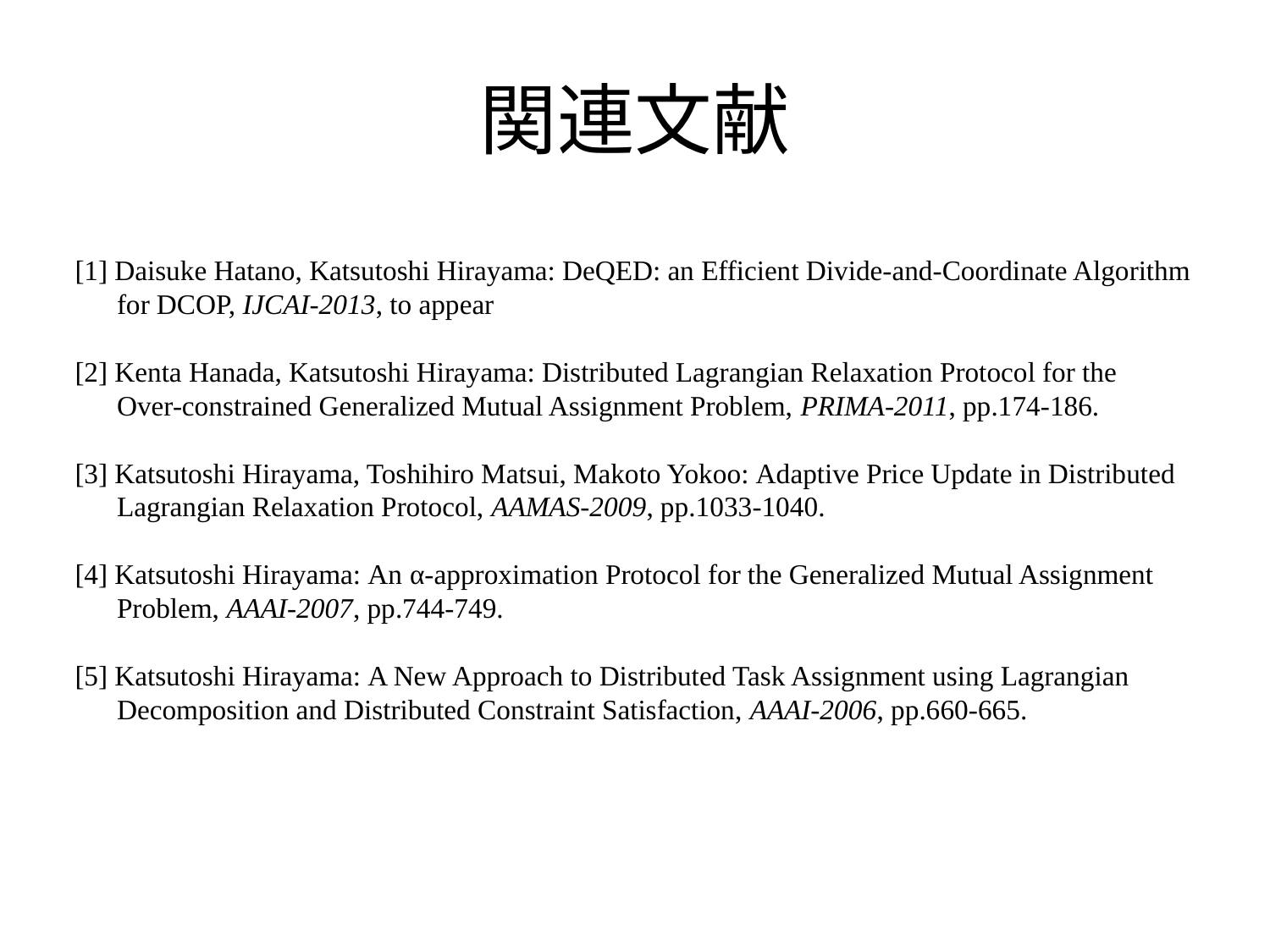

# 関連文献
[1] Daisuke Hatano, Katsutoshi Hirayama: DeQED: an Efficient Divide-and-Coordinate Algorithm
      for DCOP, IJCAI-2013, to appear

[2] Kenta Hanada, Katsutoshi Hirayama: Distributed Lagrangian Relaxation Protocol for the
      Over-constrained Generalized Mutual Assignment Problem, PRIMA-2011, pp.174-186.

[3] Katsutoshi Hirayama, Toshihiro Matsui, Makoto Yokoo: Adaptive Price Update in Distributed
      Lagrangian Relaxation Protocol, AAMAS-2009, pp.1033-1040.

[4] Katsutoshi Hirayama: An α-approximation Protocol for the Generalized Mutual Assignment
      Problem, AAAI-2007, pp.744-749.

[5] Katsutoshi Hirayama: A New Approach to Distributed Task Assignment using Lagrangian
      Decomposition and Distributed Constraint Satisfaction, AAAI-2006, pp.660-665.